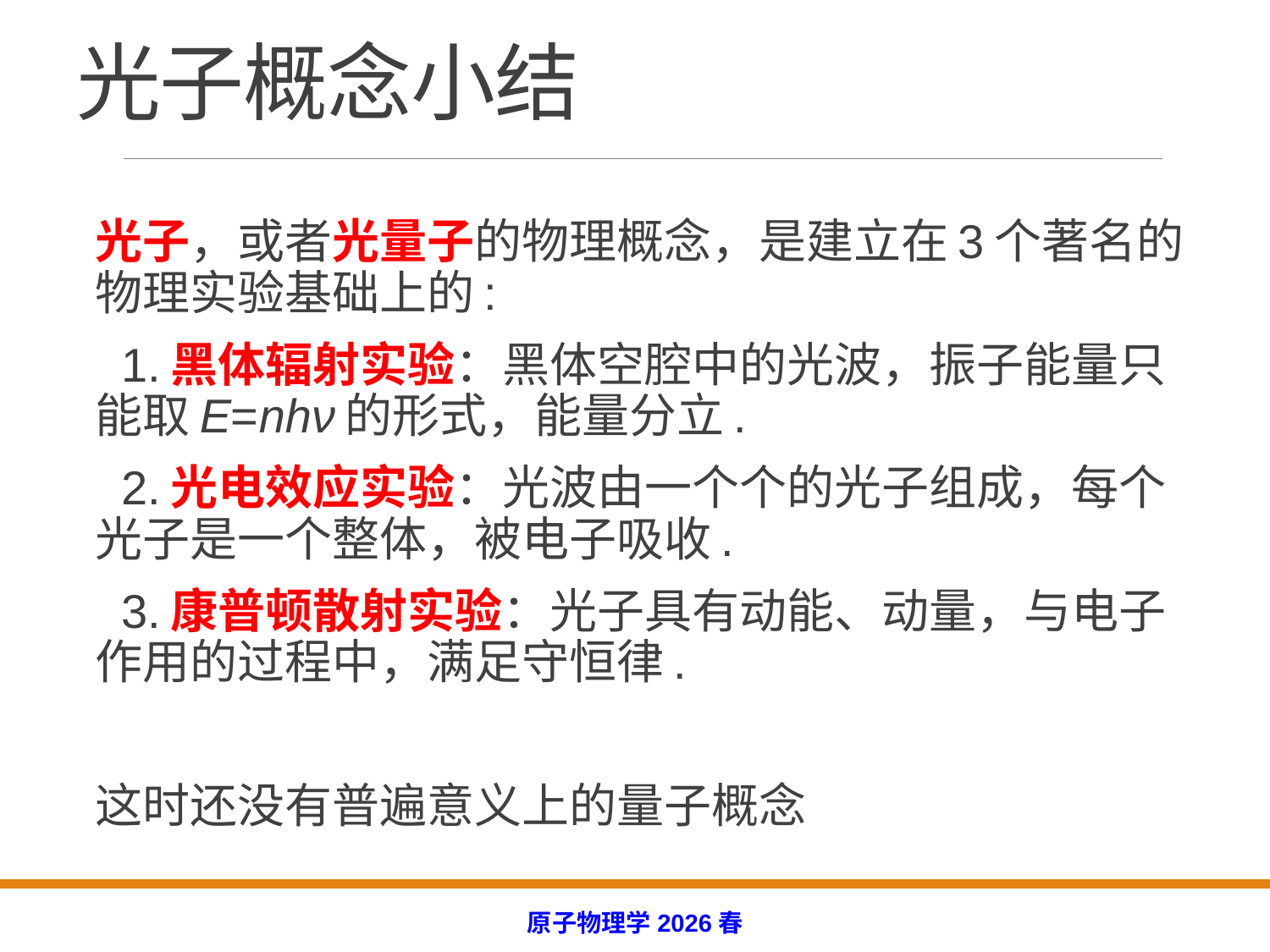

# 光子概念小结
光子，或者光量子的物理概念，是建立在3个著名的物理实验基础上的:
  1.黑体辐射实验：黑体空腔中的光波，振子能量只能取E=nhν的形式，能量分立.
  2.光电效应实验：光波由一个个的光子组成，每个光子是一个整体，被电子吸收.
  3.康普顿散射实验：光子具有动能、动量，与电子作用的过程中，满足守恒律.

这时还没有普遍意义上的量子概念
原子物理学2026春
14